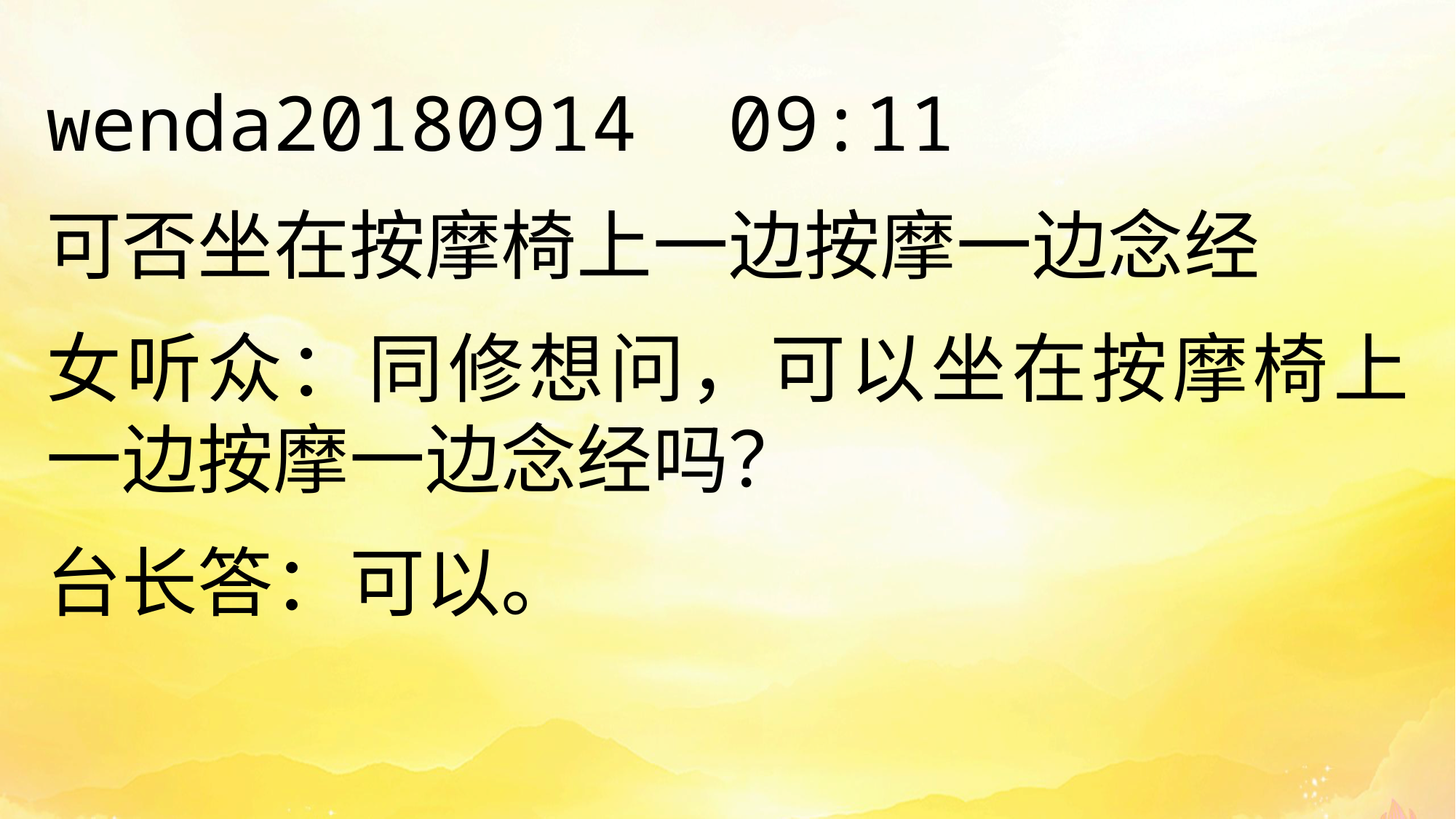

wenda20180914  09:11
可否坐在按摩椅上一边按摩一边念经
女听众：同修想问，可以坐在按摩椅上一边按摩一边念经吗？
台长答：可以。